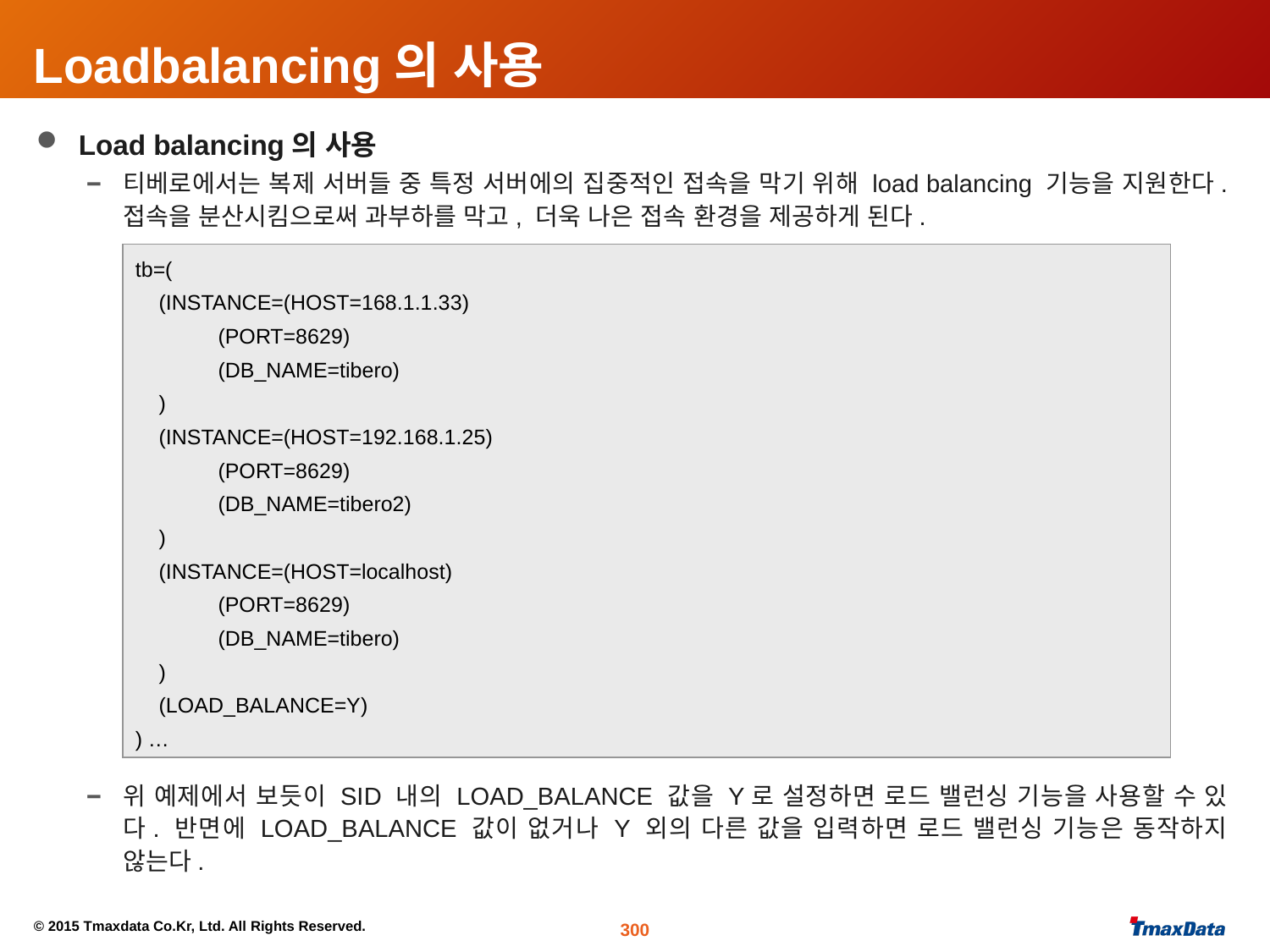

Loadbalancing의 사용
Load balancing의 사용
티베로에서는 복제 서버들 중 특정 서버에의 집중적인 접속을 막기 위해 load balancing 기능을 지원한다. 접속을 분산시킴으로써 과부하를 막고, 더욱 나은 접속 환경을 제공하게 된다.

위 예제에서 보듯이 SID 내의 LOAD_BALANCE 값을 Y로 설정하면 로드 밸런싱 기능을 사용할 수 있다. 반면에 LOAD_BALANCE 값이 없거나 Y 외의 다른 값을 입력하면 로드 밸런싱 기능은 동작하지 않는다.

tb=(
    (INSTANCE=(HOST=168.1.1.33)
              (PORT=8629)
              (DB_NAME=tibero)
    )
    (INSTANCE=(HOST=192.168.1.25)
              (PORT=8629)
              (DB_NAME=tibero2)
    )
    (INSTANCE=(HOST=localhost)
              (PORT=8629)
              (DB_NAME=tibero)
    )
    (LOAD_BALANCE=Y)
) …